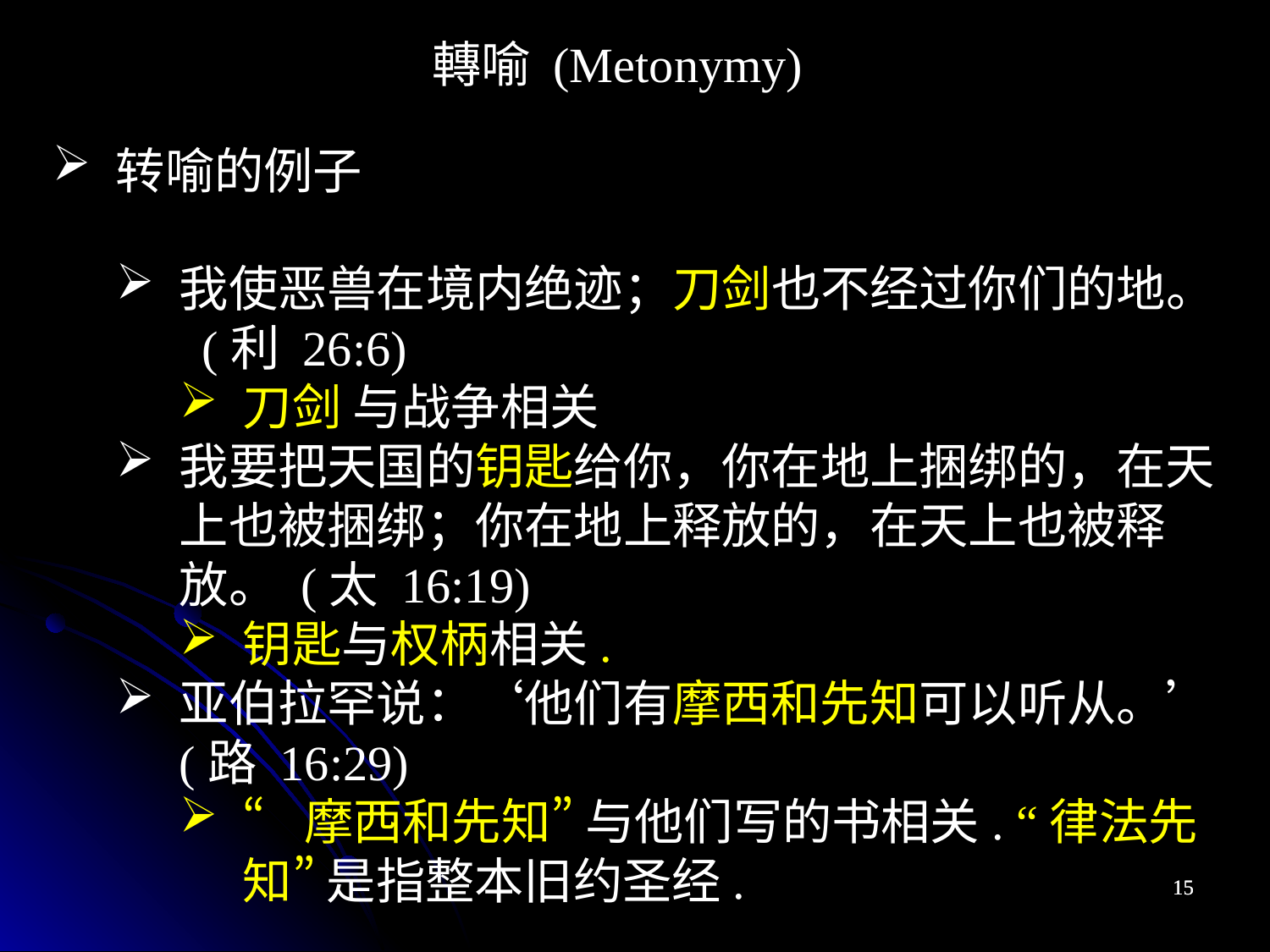

轉喻 (Metonymy)
转喻的例子

我使恶兽在境内绝迹；刀剑也不经过你们的地。  (利 26:6)
刀剑 与战争相关
我要把天国的钥匙给你，你在地上捆绑的，在天上也被捆绑；你在地上释放的，在天上也被释放。 (太 16:19)
钥匙与权柄相关.
亚伯拉罕说：‘他们有摩西和先知可以听从。’(路 16:29)
“摩西和先知” 与他们写的书相关. “律法先知” 是指整本旧约圣经.
15
15